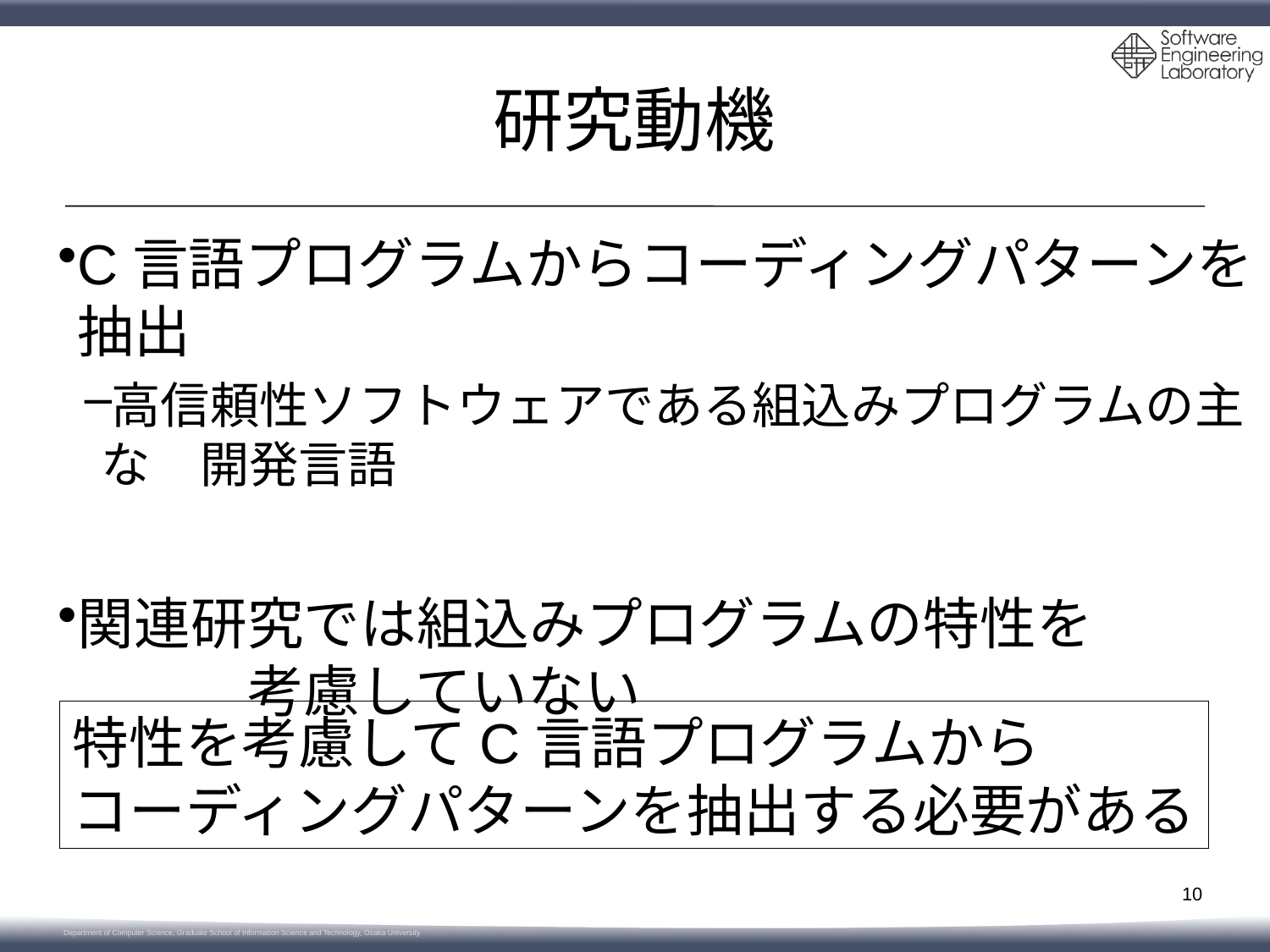

# 研究動機
C言語プログラムからコーディングパターンを抽出
高信頼性ソフトウェアである組込みプログラムの主な　開発言語

関連研究では組込みプログラムの特性を　　　　　考慮していない

特性を考慮してC言語プログラムから
コーディングパターンを抽出する必要がある
10